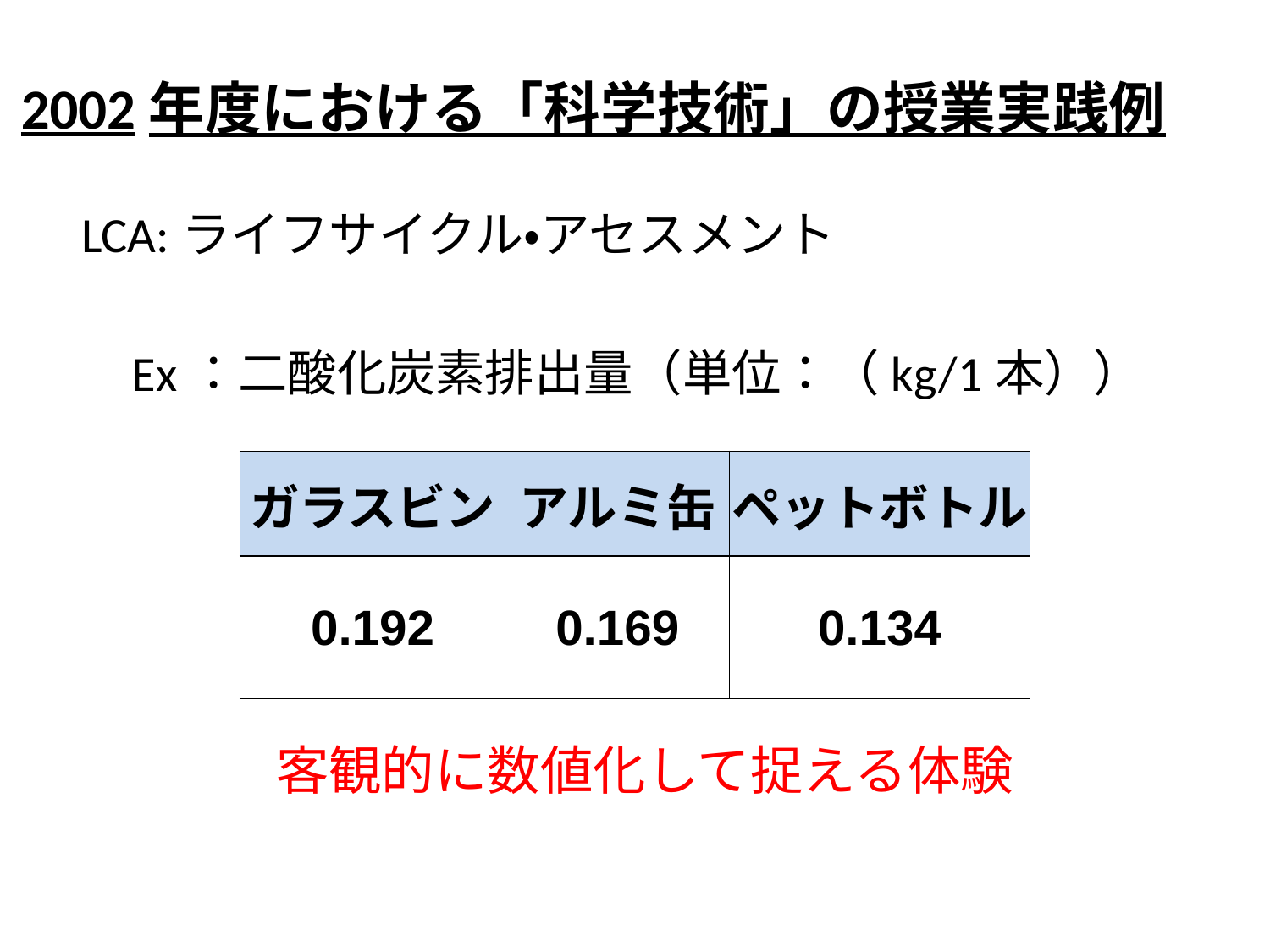

2002年度における「科学技術」の授業実践例
LCA:ライフサイクル・アセスメント
②環境負荷を数値でとらえる学習
･･･製品の環境負荷を、生産の段階から廃棄の段階までを追跡調査し、科学的、客観的に評価するLCAを学ぶ
Ex：二酸化炭素排出量（単位：（kg/1本））
| ガラスビン | アルミ缶 | ペットボトル |
| --- | --- | --- |
| 0.192 | 0.169 | 0.134 |
客観的に数値化して捉える体験